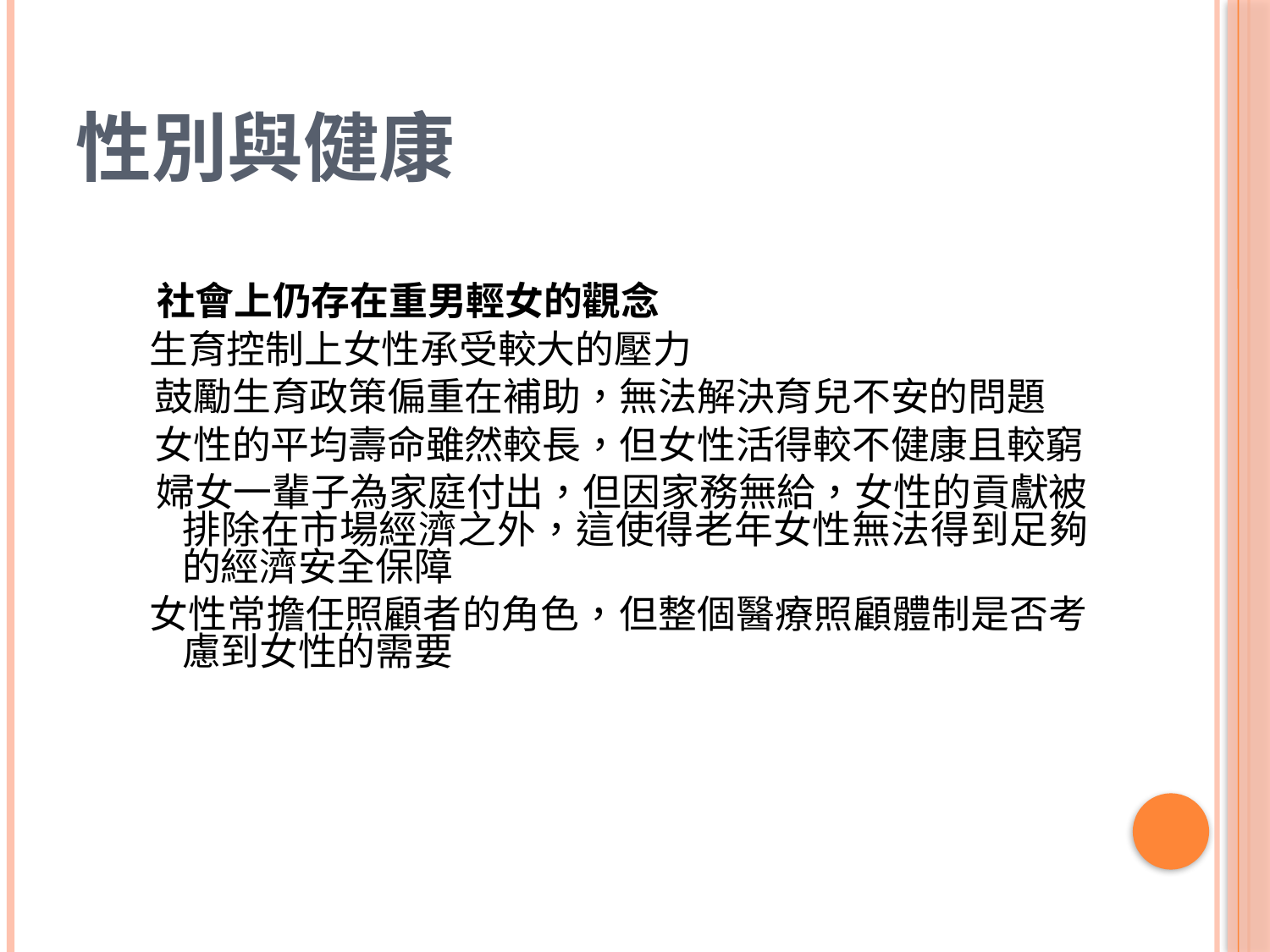

# 性別與健康

        社會上仍存在重男輕女的觀念
              生育控制上女性承受較大的壓力
        鼓勵生育政策偏重在補助，無法解決育兒不安的問題
        女性的平均壽命雖然較長，但女性活得較不健康且較窮
        婦女一輩子為家庭付出，但因家務無給，女性的貢獻被排除在市場經濟之外，這使得老年女性無法得到足夠的經濟安全保障
       女性常擔任照顧者的角色，但整個醫療照顧體制是否考慮到女性的需要